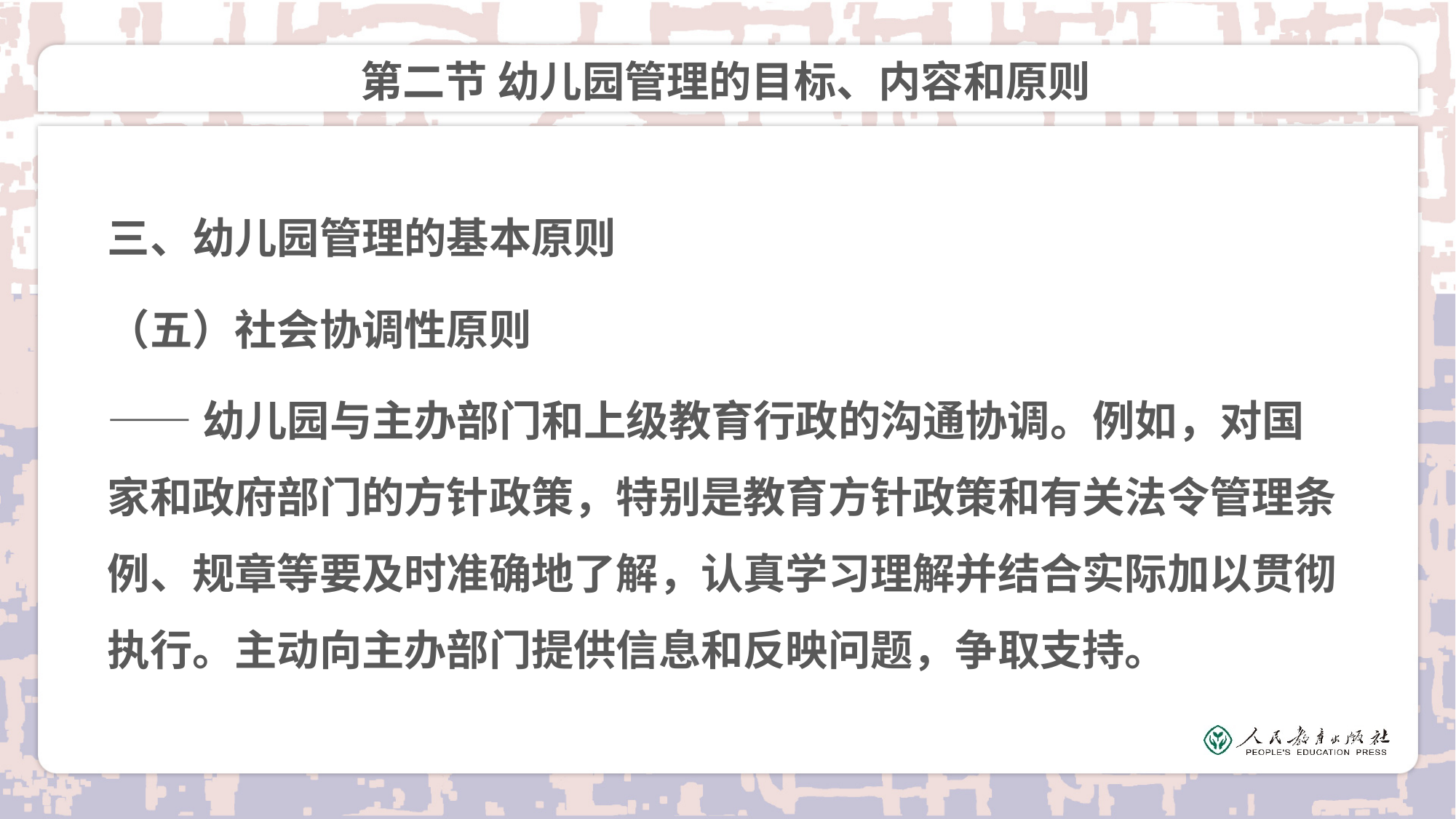

# 第二节 幼儿园管理的目标、内容和原则
三、幼儿园管理的基本原则
（五）社会协调性原则
——幼儿园与主办部门和上级教育行政的沟通协调。例如，对国家和政府部门的方针政策，特别是教育方针政策和有关法令管理条例、规章等要及时准确地了解，认真学习理解并结合实际加以贯彻执行。主动向主办部门提供信息和反映问题，争取支持。